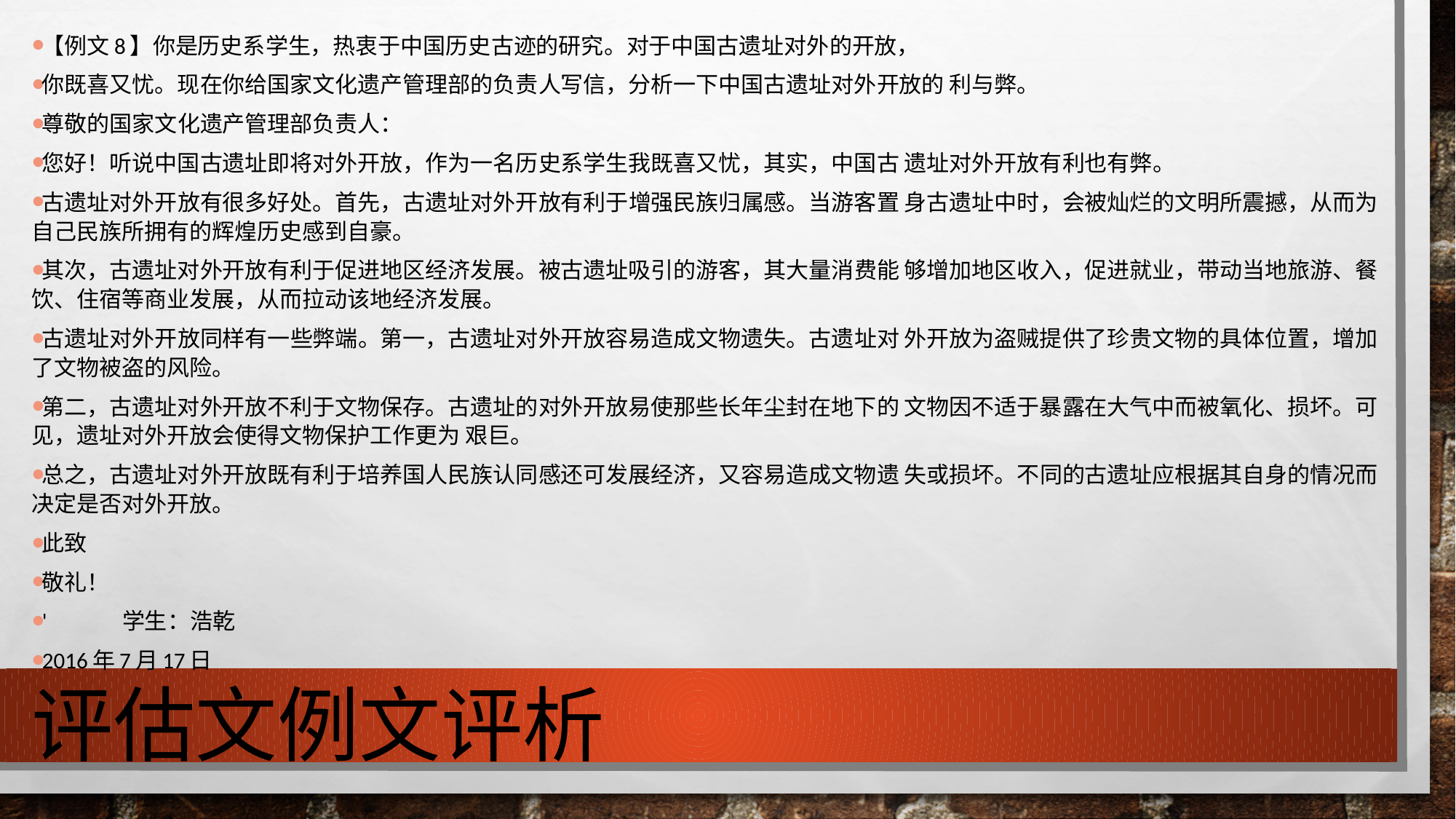

【例文8】你是历史系学生，热衷于中国历史古迹的研究。对于中国古遗址对外的开放，
你既喜又忧。现在你给国家文化遗产管理部的负责人写信，分析一下中国古遗址对外开放的 利与弊。
尊敬的国家文化遗产管理部负责人：
您好！听说中国古遗址即将对外开放，作为一名历史系学生我既喜又忧，其实，中国古 遗址对外开放有利也有弊。
古遗址对外开放有很多好处。首先，古遗址对外开放有利于增强民族归属感。当游客置 身古遗址中时，会被灿烂的文明所震撼，从而为自己民族所拥有的辉煌历史感到自豪。
其次，古遗址对外开放有利于促进地区经济发展。被古遗址吸引的游客，其大量消费能 够增加地区收入，促进就业，带动当地旅游、餐饮、住宿等商业发展，从而拉动该地经济发展。
古遗址对外开放同样有一些弊端。第一，古遗址对外开放容易造成文物遗失。古遗址对 外开放为盗贼提供了珍贵文物的具体位置，增加了文物被盗的风险。
第二，古遗址对外开放不利于文物保存。古遗址的对外开放易使那些长年尘封在地下的 文物因不适于暴露在大气中而被氧化、损坏。可见，遗址对外开放会使得文物保护工作更为 艰巨。
总之，古遗址对外开放既有利于培养国人民族认同感还可发展经济，又容易造成文物遗 失或损坏。不同的古遗址应根据其自身的情况而决定是否对外开放。
此致
敬礼！
'	学生：浩乾
2016年7月17日
# 评估文例文评析